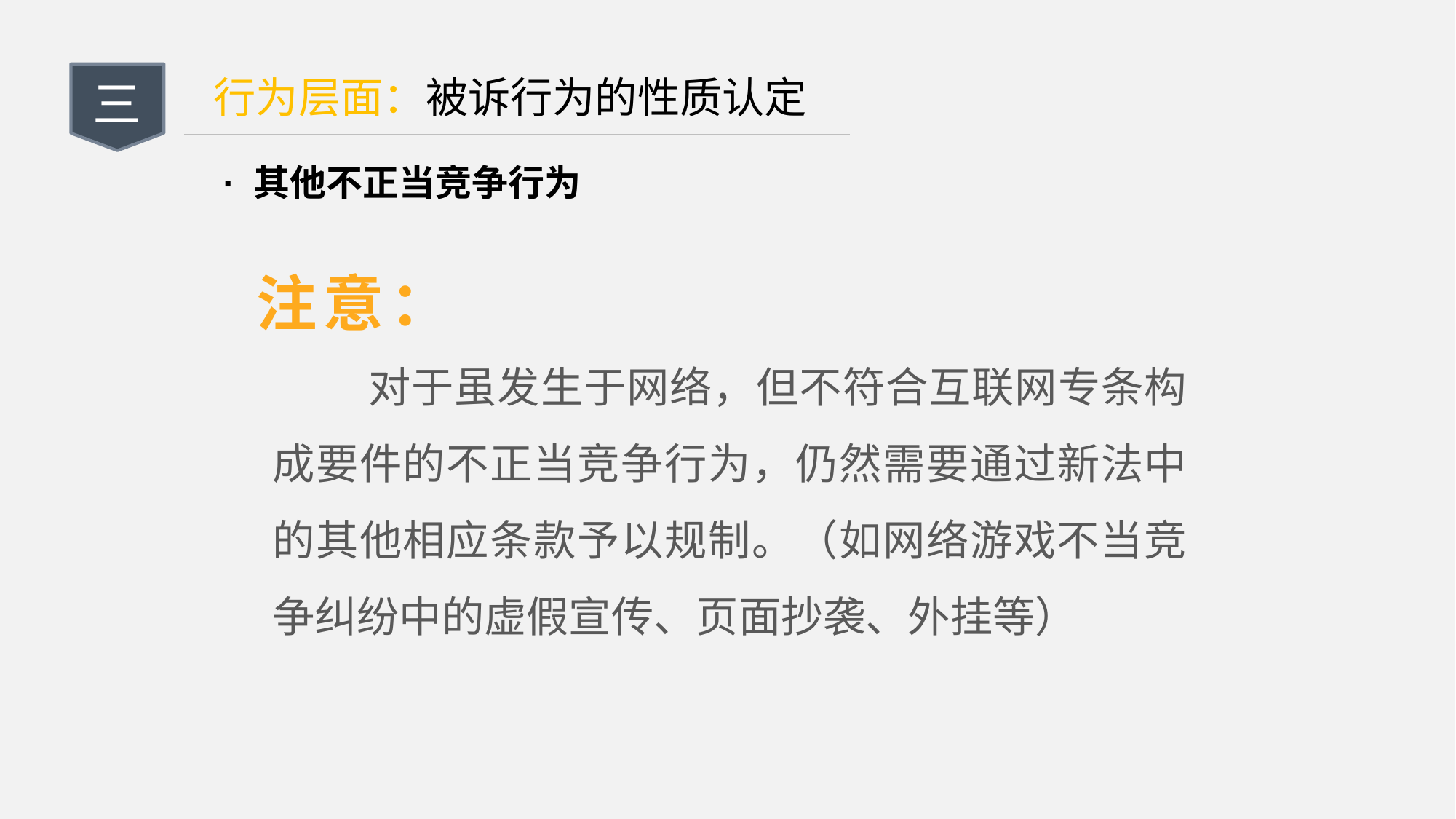

三
行为层面：被诉行为的性质认定
· 其他不正当竞争行为
注意：
   对于虽发生于网络，但不符合互联网专条构成要件的不正当竞争行为，仍然需要通过新法中的其他相应条款予以规制。（如网络游戏不当竞争纠纷中的虚假宣传、页面抄袭、外挂等）